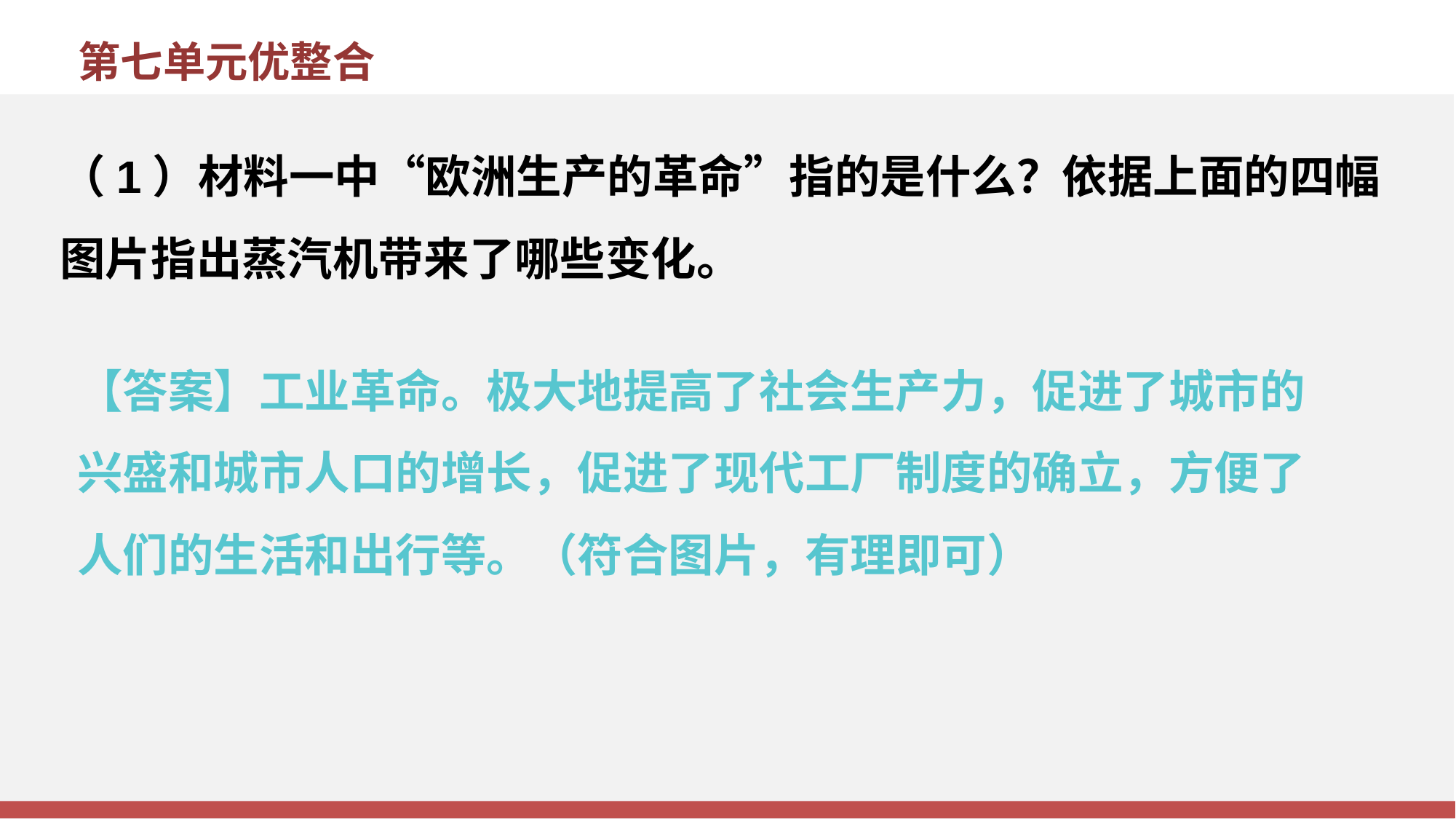

第七单元优整合

（1）材料一中“欧洲生产的革命”指的是什么？依据上面的四幅图片指出蒸汽机带来了哪些变化。
【答案】工业革命。极大地提高了社会生产力，促进了城市的兴盛和城市人口的增长，促进了现代工厂制度的确立，方便了人们的生活和出行等。（符合图片，有理即可）